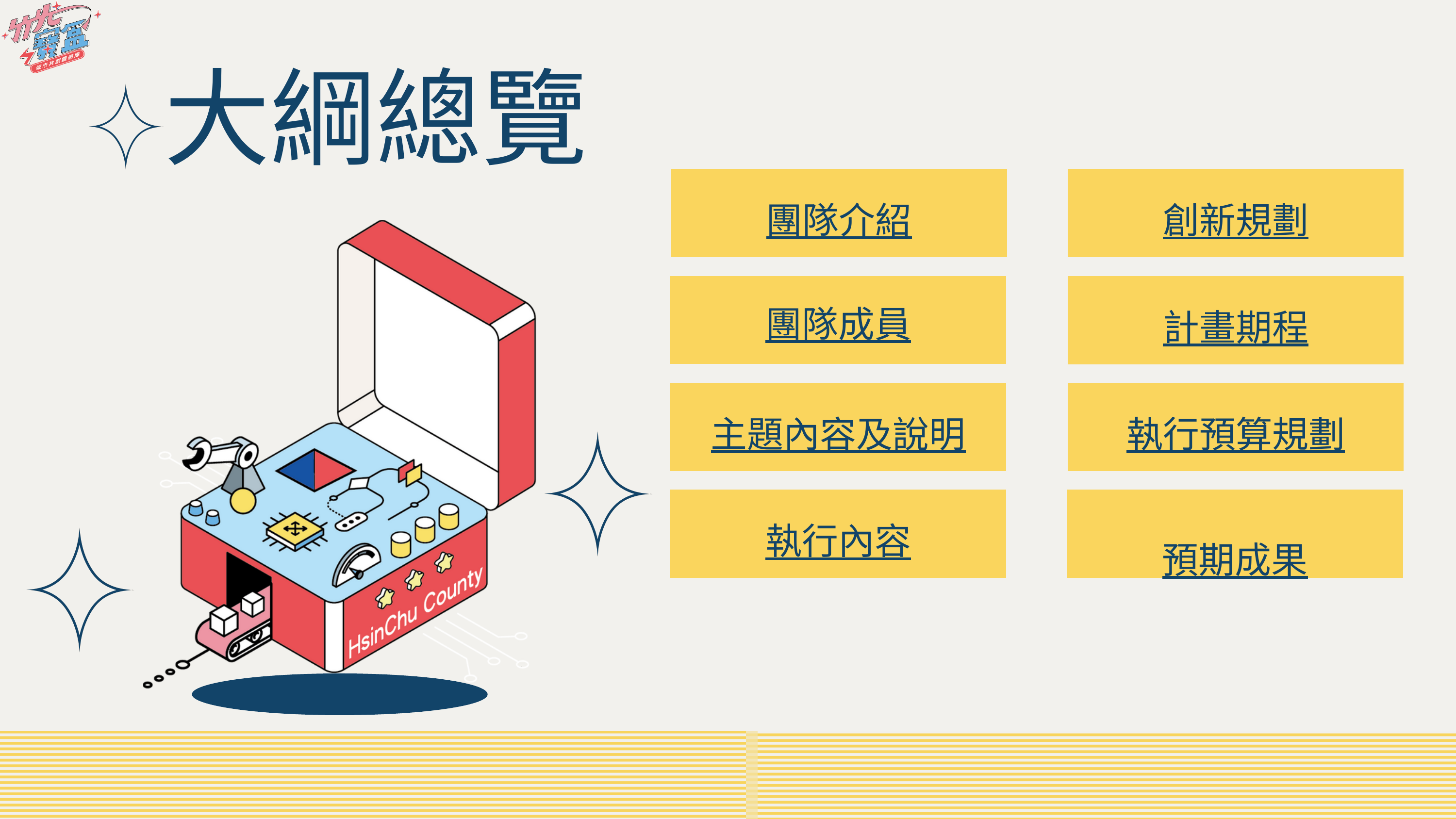

大綱總覽

團隊介紹

創新規劃

團隊成員

計畫期程

主題內容及說明

執行預算規劃
預期成果

執行內容